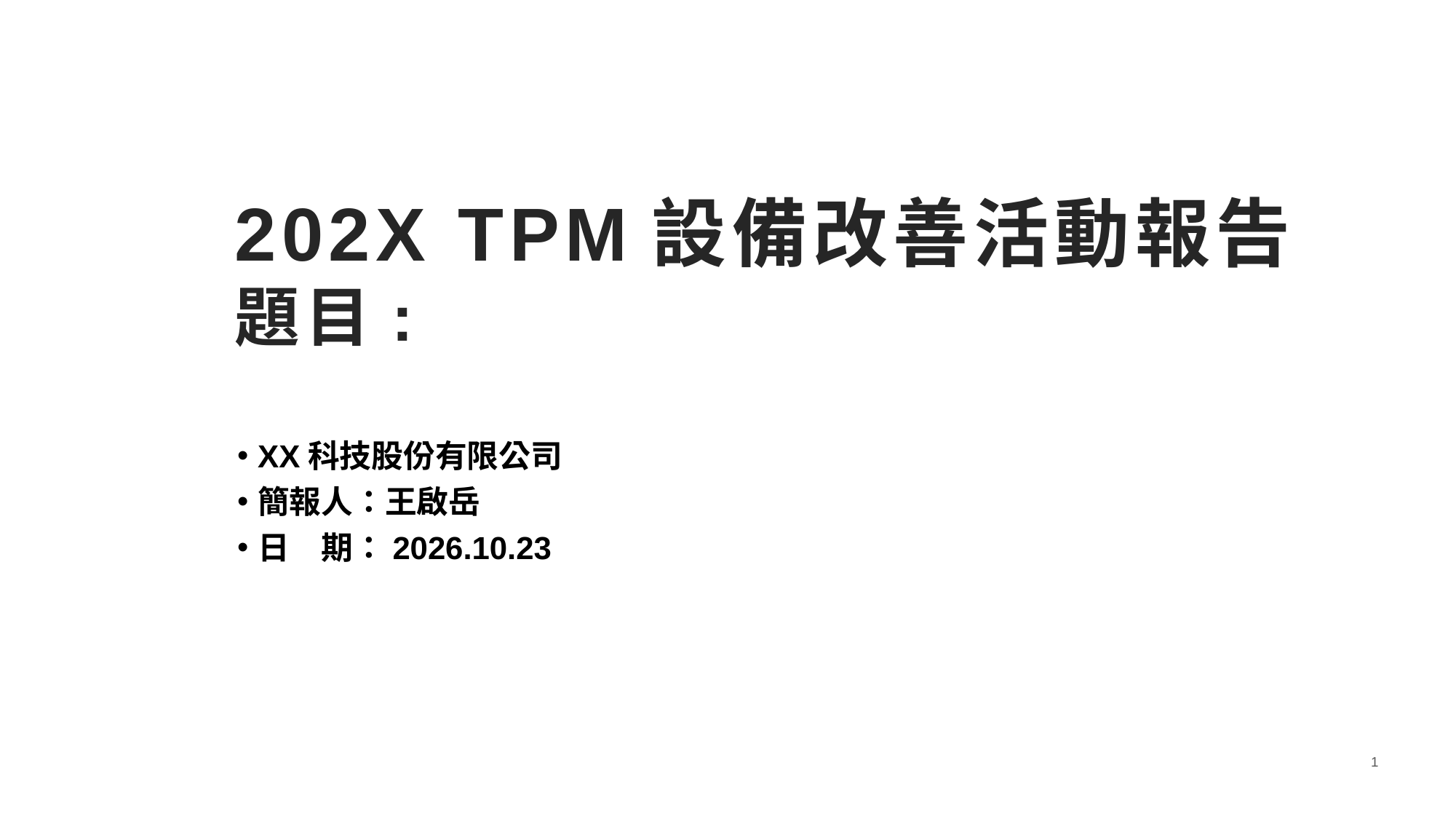

# 202X TPM設備改善活動報告 題目:
XX科技股份有限公司
簡報人：王啟岳
日　期：2026.10.23